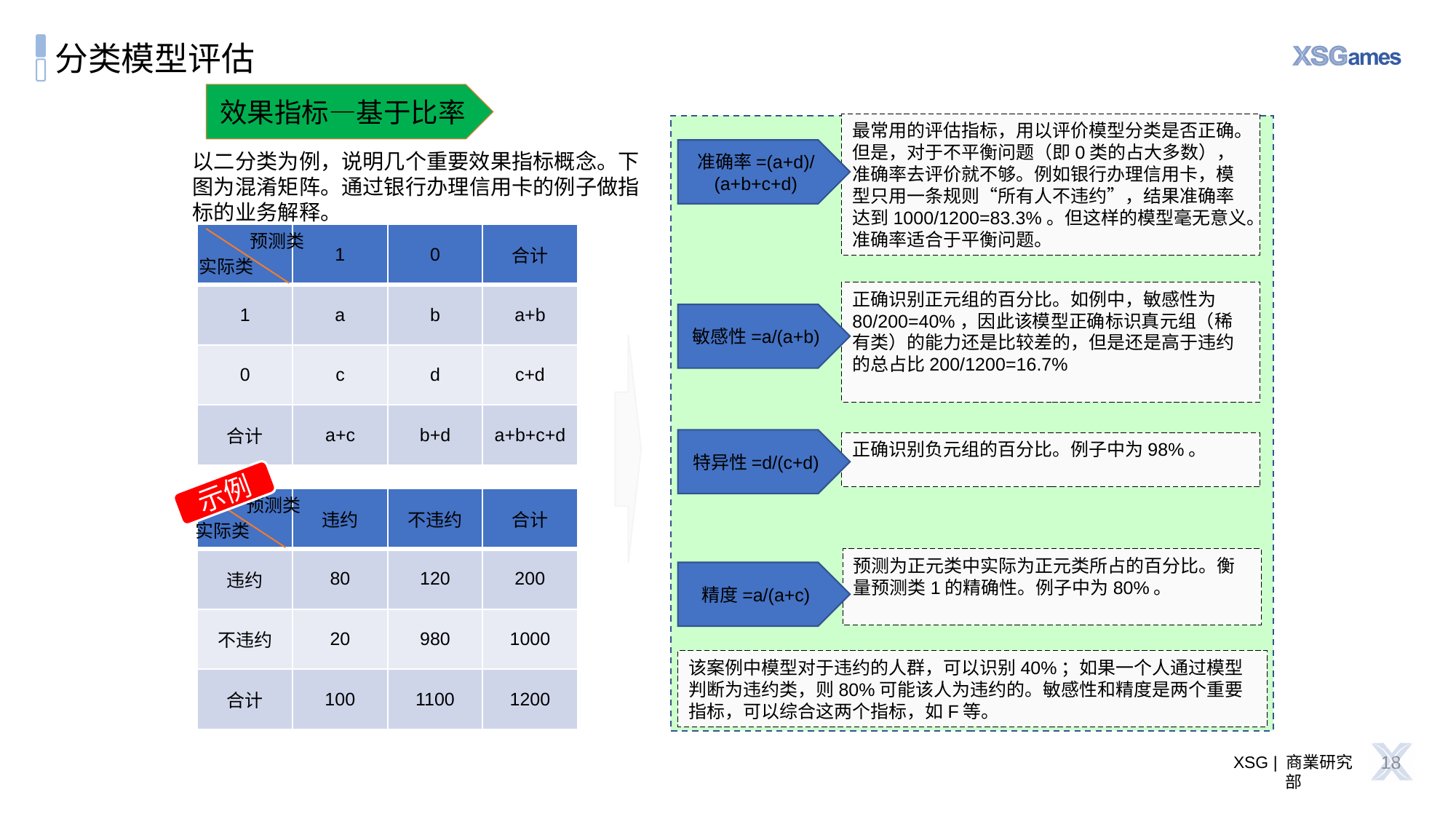

# 分类模型评估
效果指标—基于比率
最常用的评估指标，用以评价模型分类是否正确。但是，对于不平衡问题（即0类的占大多数），准确率去评价就不够。例如银行办理信用卡，模型只用一条规则“所有人不违约”，结果准确率达到1000/1200=83.3%。但这样的模型毫无意义。准确率适合于平衡问题。

准确率=(a+d)/(a+b+c+d)
以二分类为例，说明几个重要效果指标概念。下图为混淆矩阵。通过银行办理信用卡的例子做指标的业务解释。
|  | 1 | 0 | 合计 |
| --- | --- | --- | --- |
| 1 | a | b | a+b |
| 0 | c | d | c+d |
| 合计 | a+c | b+d | a+b+c+d |
预测类
实际类
正确识别正元组的百分比。如例中，敏感性为80/200=40%，因此该模型正确标识真元组（稀有类）的能力还是比较差的，但是还是高于违约的总占比200/1200=16.7%

敏感性=a/(a+b)

特异性=d/(c+d)
正确识别负元组的百分比。例子中为98%。

示例
|  | 违约 | 不违约 | 合计 |
| --- | --- | --- | --- |
| 违约 | 80 | 120 | 200 |
| 不违约 | 20 | 980 | 1000 |
| 合计 | 100 | 1100 | 1200 |
预测类
实际类
预测为正元类中实际为正元类所占的百分比。衡量预测类1的精确性。例子中为80%。

精度=a/(a+c)
该案例中模型对于违约的人群，可以识别40%；如果一个人通过模型判断为违约类，则80%可能该人为违约的。敏感性和精度是两个重要指标，可以综合这两个指标，如F等。
18